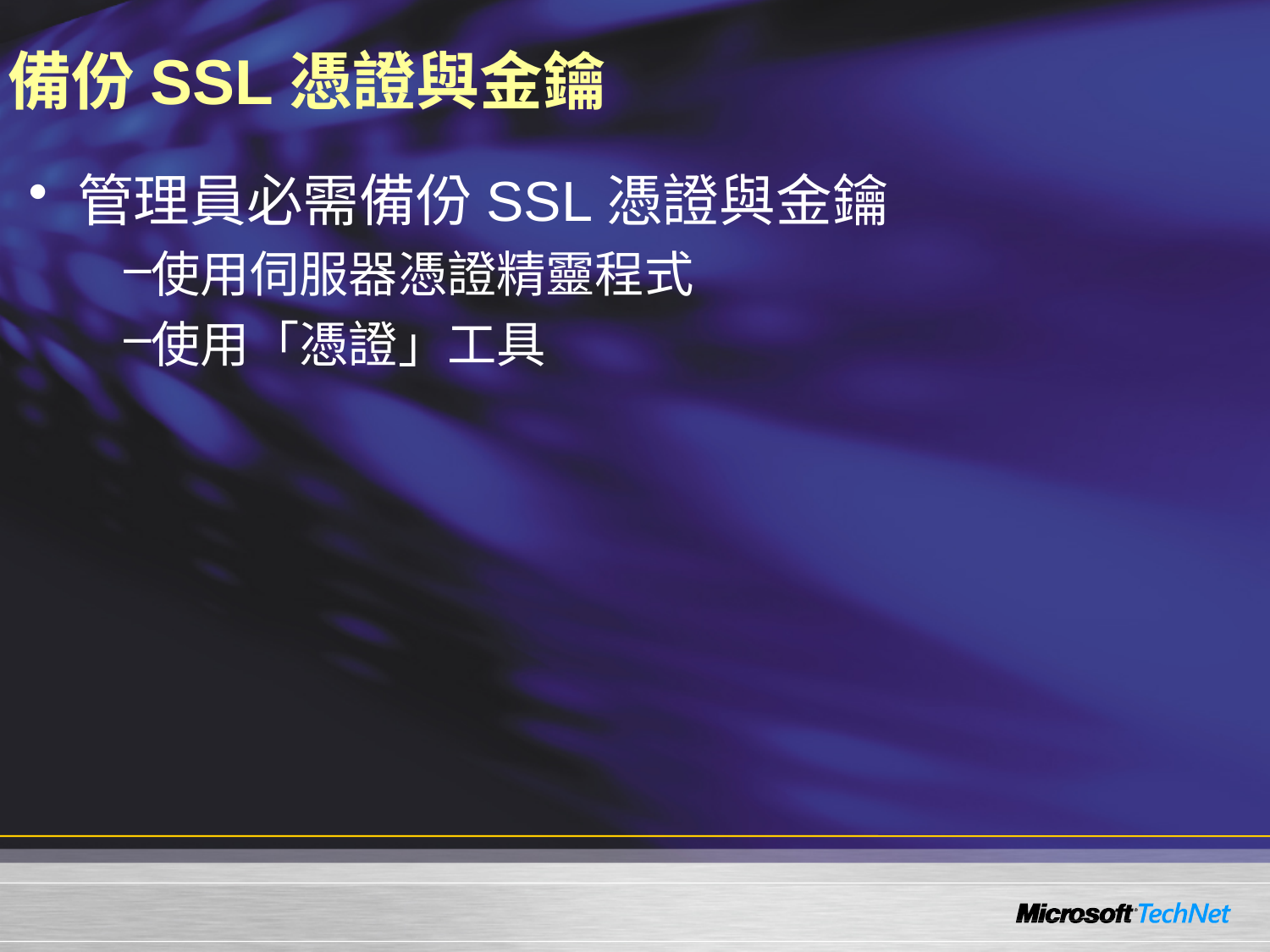

# 備份SSL憑證與金鑰

管理員必需備份SSL憑證與金鑰
使用伺服器憑證精靈程式
使用「憑證」工具